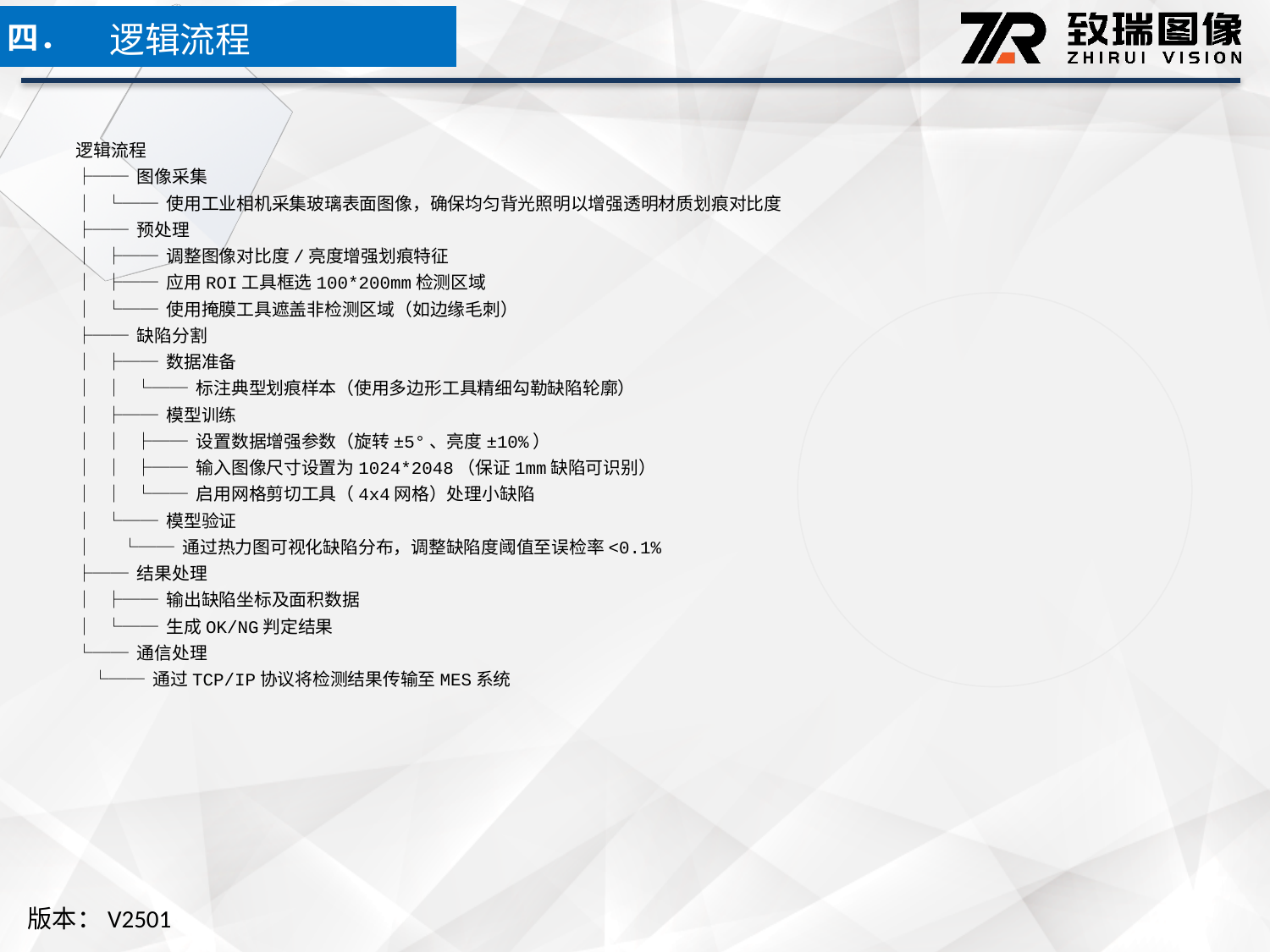

逻辑流程
四．

逻辑流程
├── 图像采集
│   └── 使用工业相机采集玻璃表面图像，确保均匀背光照明以增强透明材质划痕对比度
├── 预处理
│   ├── 调整图像对比度/亮度增强划痕特征
│   ├── 应用ROI工具框选100*200mm检测区域
│   └── 使用掩膜工具遮盖非检测区域（如边缘毛刺）
├── 缺陷分割
│   ├── 数据准备
│   │   └── 标注典型划痕样本（使用多边形工具精细勾勒缺陷轮廓）
│   ├── 模型训练
│   │   ├── 设置数据增强参数（旋转±5°、亮度±10%）
│   │   ├── 输入图像尺寸设置为1024*2048（保证1mm缺陷可识别）
│   │   └── 启用网格剪切工具（4x4网格）处理小缺陷
│   └── 模型验证
│       └── 通过热力图可视化缺陷分布，调整缺陷度阈值至误检率<0.1%
├── 结果处理
│   ├── 输出缺陷坐标及面积数据
│   └── 生成OK/NG判定结果
└── 通信处理
    └── 通过TCP/IP协议将检测结果传输至MES系统